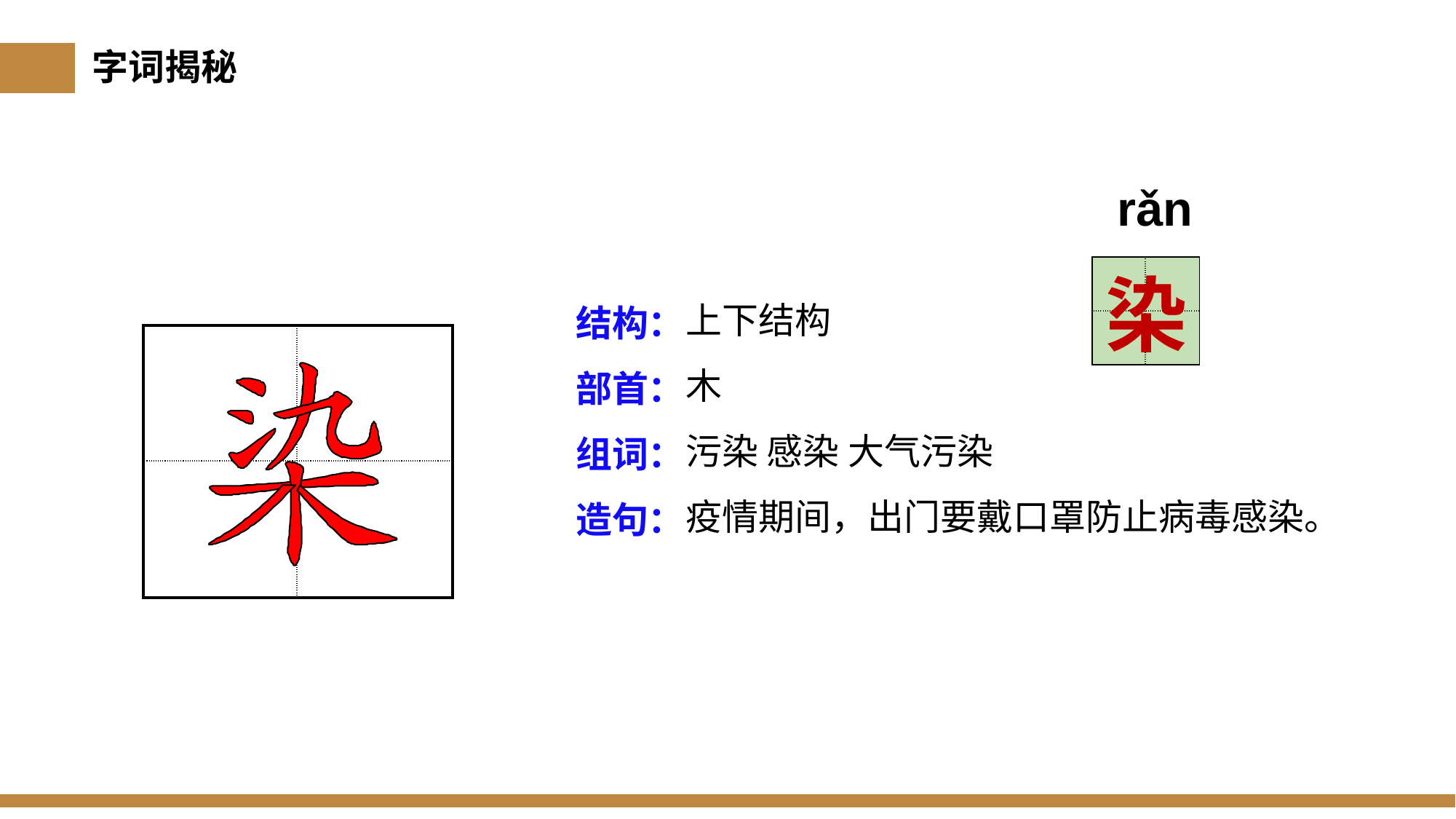

字词揭秘
rǎn
|  |  |
| --- | --- |
|  |  |
染
上下结构
木
污染 感染 大气污染
疫情期间，出门要戴口罩防止病毒感染。
结构：
部首：
组词：
造句：

|  |  |
| --- | --- |
|  |  |